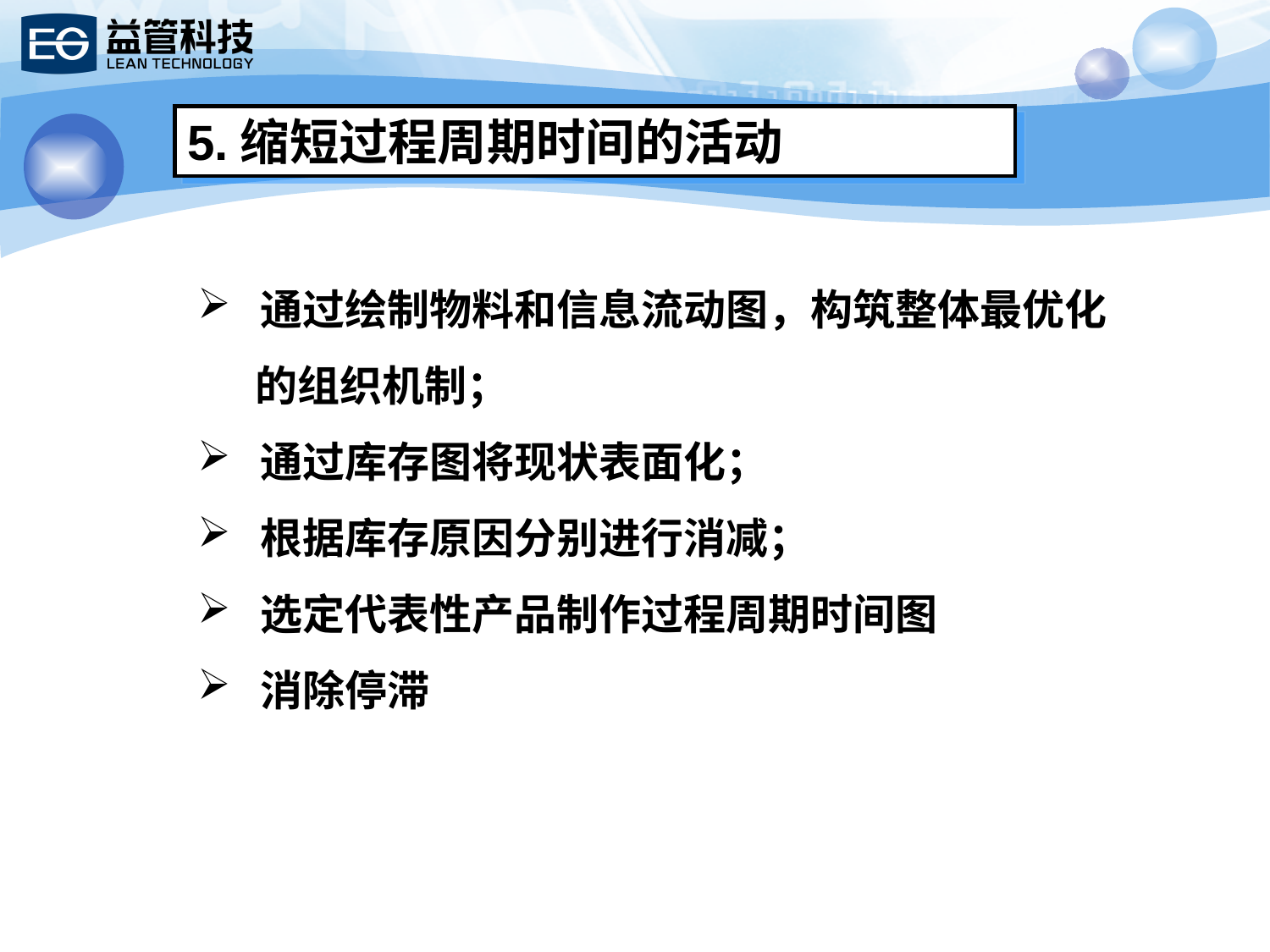

5.缩短过程周期时间的活动
  通过绘制物料和信息流动图，构筑整体最优化
     的组织机制；
  通过库存图将现状表面化；
  根据库存原因分别进行消减；
  选定代表性产品制作过程周期时间图
  消除停滞